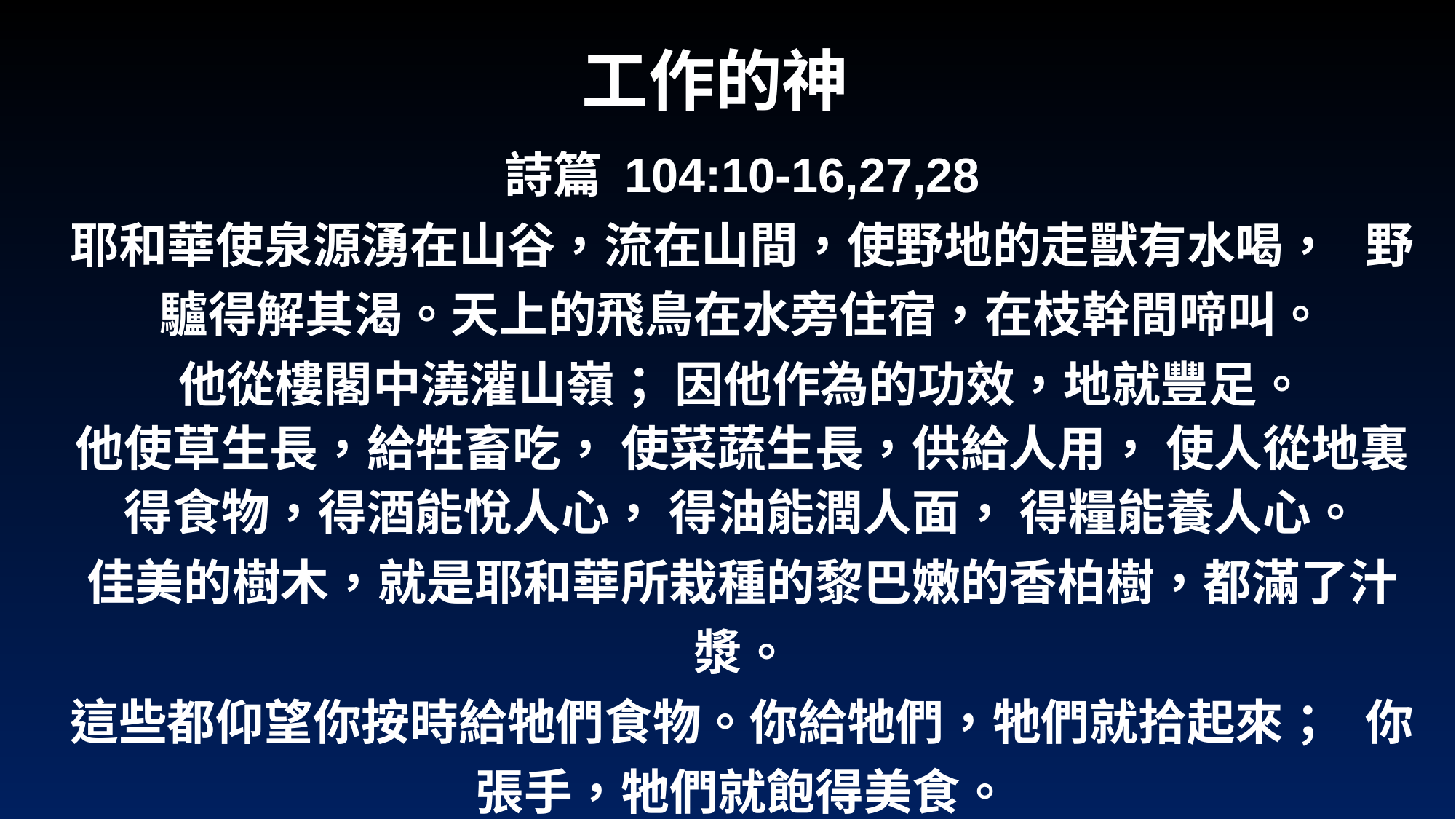

# 工作的神
詩篇 104:10-16,27,28
耶和華使泉源湧在山谷，流在山間，使野地的走獸有水喝，   野驢得解其渴。天上的飛鳥在水旁住宿，在枝幹間啼叫。
他從樓閣中澆灌山嶺； 因他作為的功效，地就豐足。
他使草生長，給牲畜吃， 使菜蔬生長，供給人用， 使人從地裏得食物，得酒能悅人心， 得油能潤人面， 得糧能養人心。
佳美的樹木，就是耶和華所栽種的黎巴嫩的香柏樹，都滿了汁漿。
這些都仰望你按時給牠們食物。你給牠們，牠們就拾起來；   你張手，牠們就飽得美食。